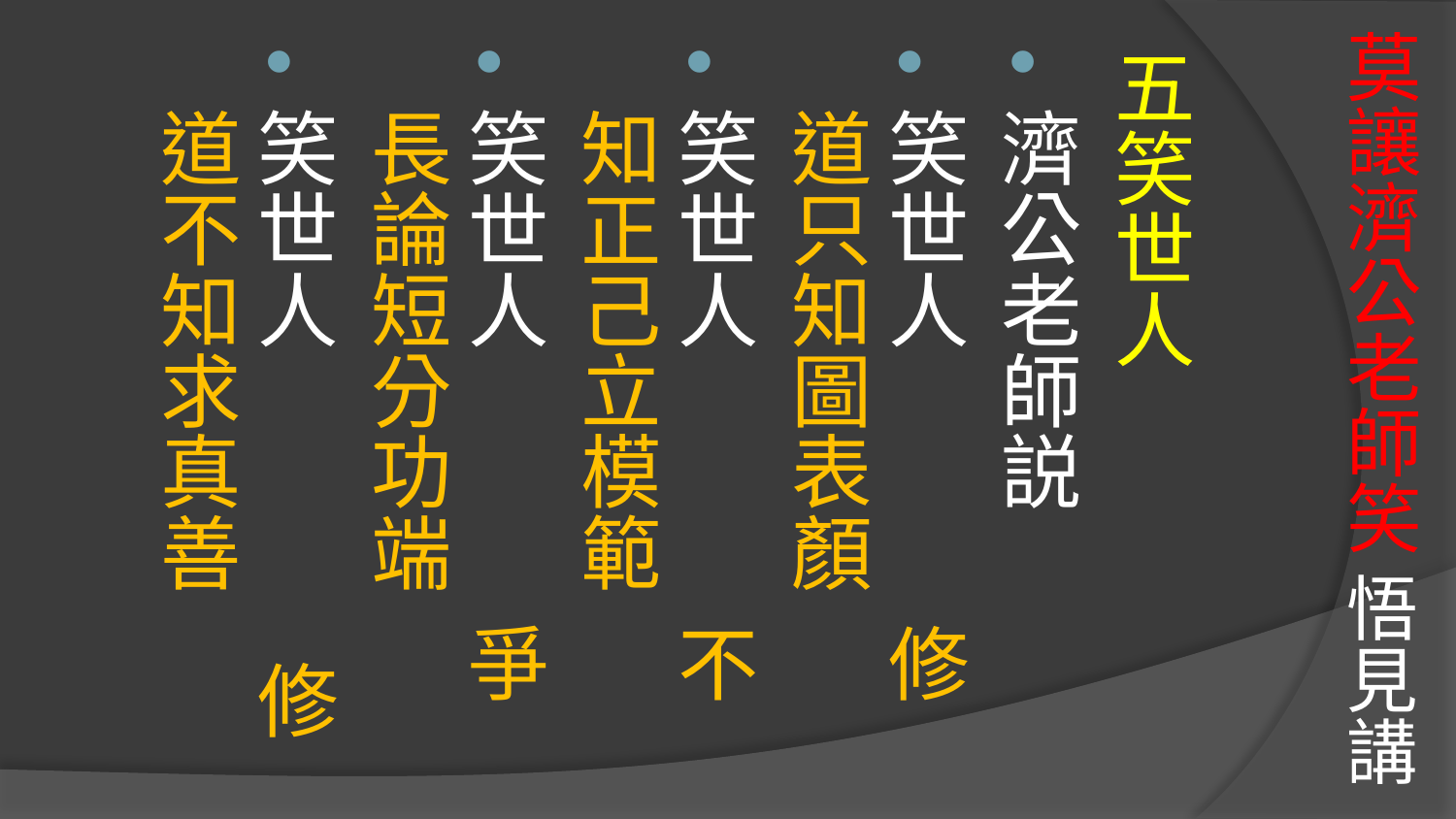

# 莫讓濟公老師笑 悟見講
五笑世人
濟公老師説
笑世人               修道只知圖表顏
笑世人               不知正己立模範
笑世人               爭長論短分功端
笑世人                 修道不知求真善